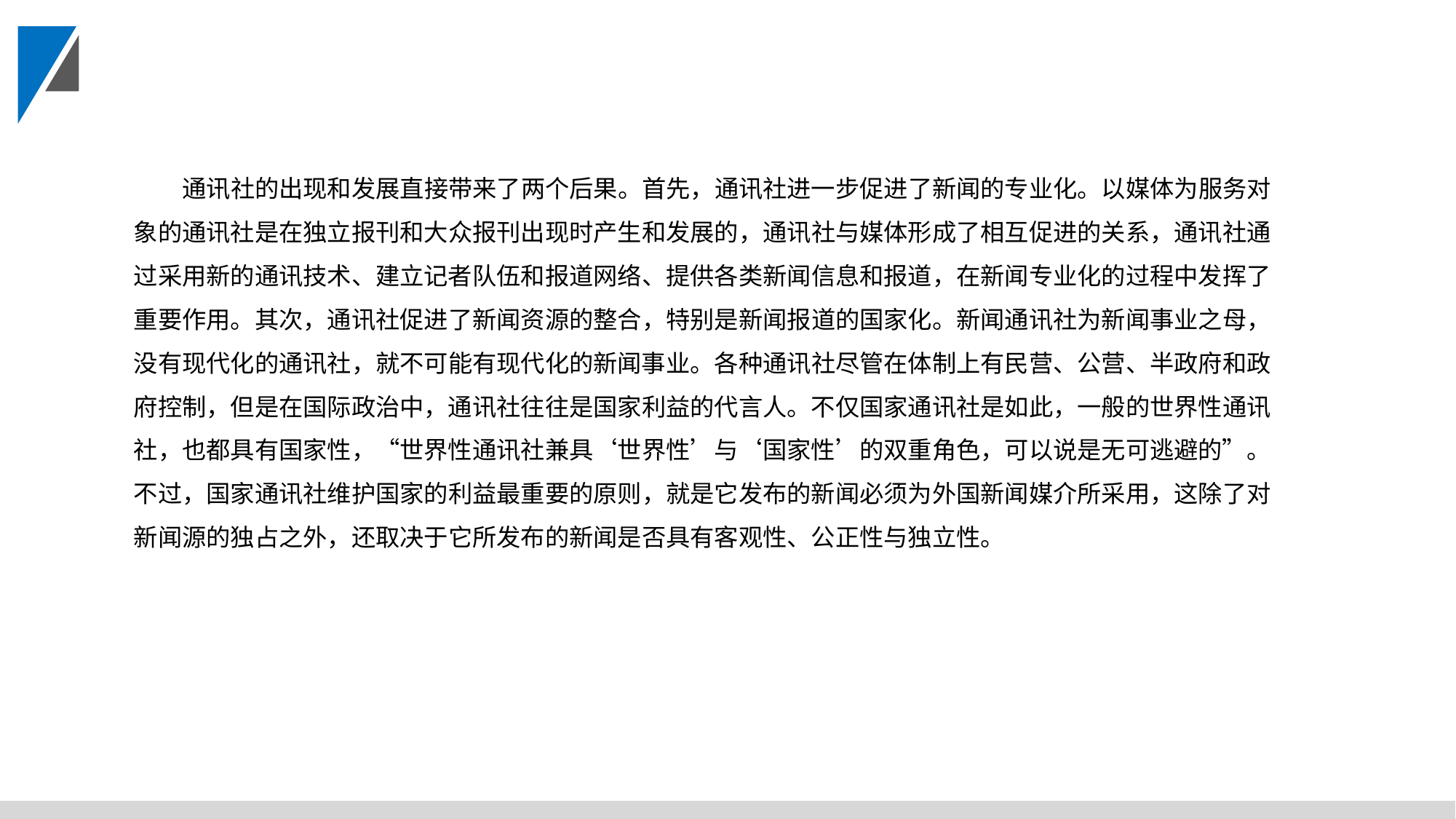

通讯社的出现和发展直接带来了两个后果。首先，通讯社进一步促进了新闻的专业化。以媒体为服务对象的通讯社是在独立报刊和大众报刊出现时产生和发展的，通讯社与媒体形成了相互促进的关系，通讯社通过采用新的通讯技术、建立记者队伍和报道网络、提供各类新闻信息和报道，在新闻专业化的过程中发挥了重要作用。其次，通讯社促进了新闻资源的整合，特别是新闻报道的国家化。新闻通讯社为新闻事业之母，没有现代化的通讯社，就不可能有现代化的新闻事业。各种通讯社尽管在体制上有民营、公营、半政府和政府控制，但是在国际政治中，通讯社往往是国家利益的代言人。不仅国家通讯社是如此，一般的世界性通讯社，也都具有国家性，“世界性通讯社兼具‘世界性’与‘国家性’的双重角色，可以说是无可逃避的”。不过，国家通讯社维护国家的利益最重要的原则，就是它发布的新闻必须为外国新闻媒介所采用，这除了对新闻源的独占之外，还取决于它所发布的新闻是否具有客观性、公正性与独立性。